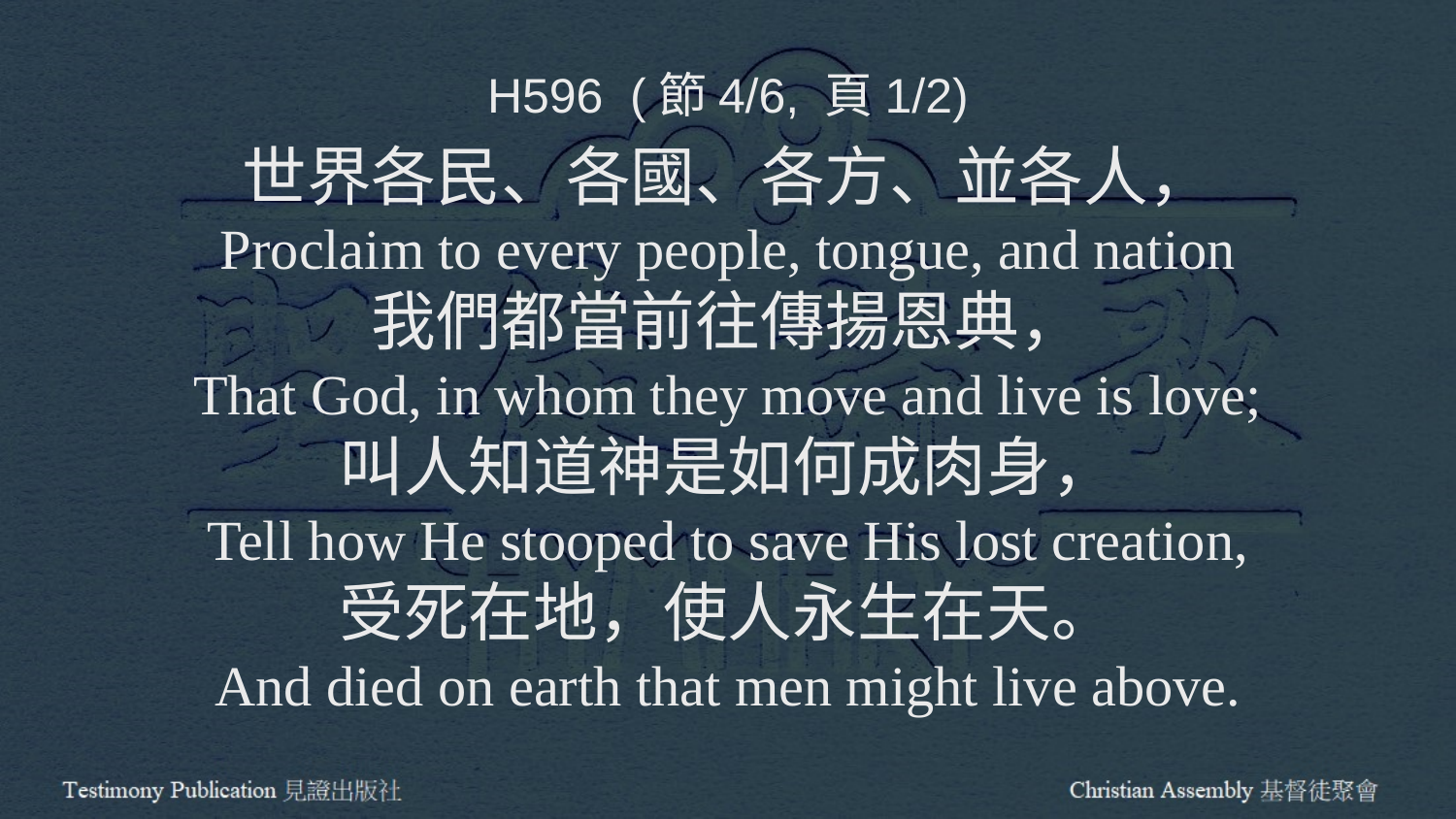

H596  (節4/6, 頁1/2)
世界各民、各國、各方、並各人，
Proclaim to every people, tongue, and nation
我們都當前往傳揚恩典，
That God, in whom they move and live is love;
叫人知道神是如何成肉身，
Tell how He stooped to save His lost creation,
受死在地，使人永生在天。
And died on earth that men might live above.